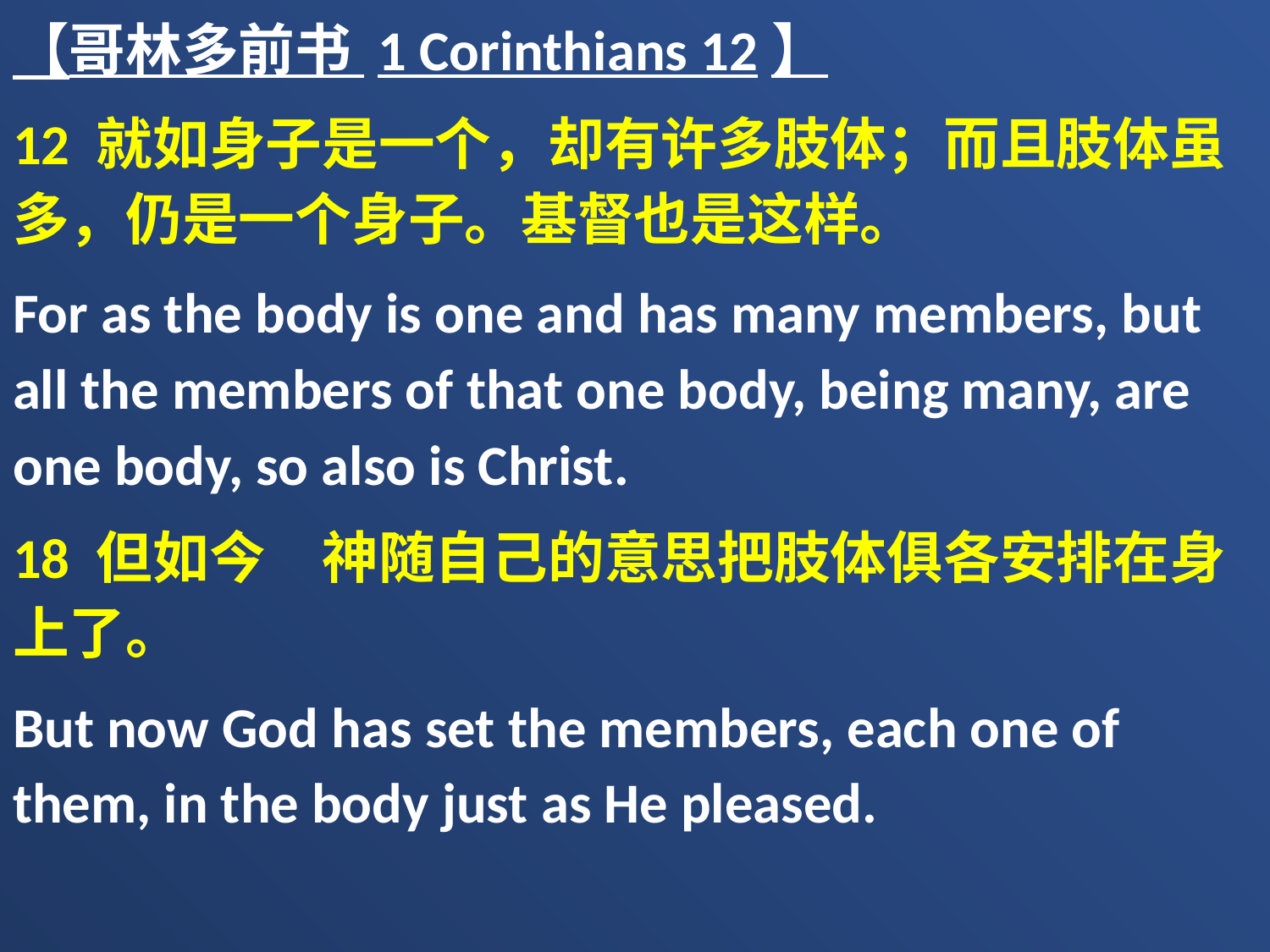

【哥林多前书 1 Corinthians 12】
12 就如身子是一个，却有许多肢体；而且肢体虽多，仍是一个身子。基督也是这样。
For as the body is one and has many members, but all the members of that one body, being many, are one body, so also is Christ.
18 但如今　神随自己的意思把肢体俱各安排在身上了。
But now God has set the members, each one of them, in the body just as He pleased.